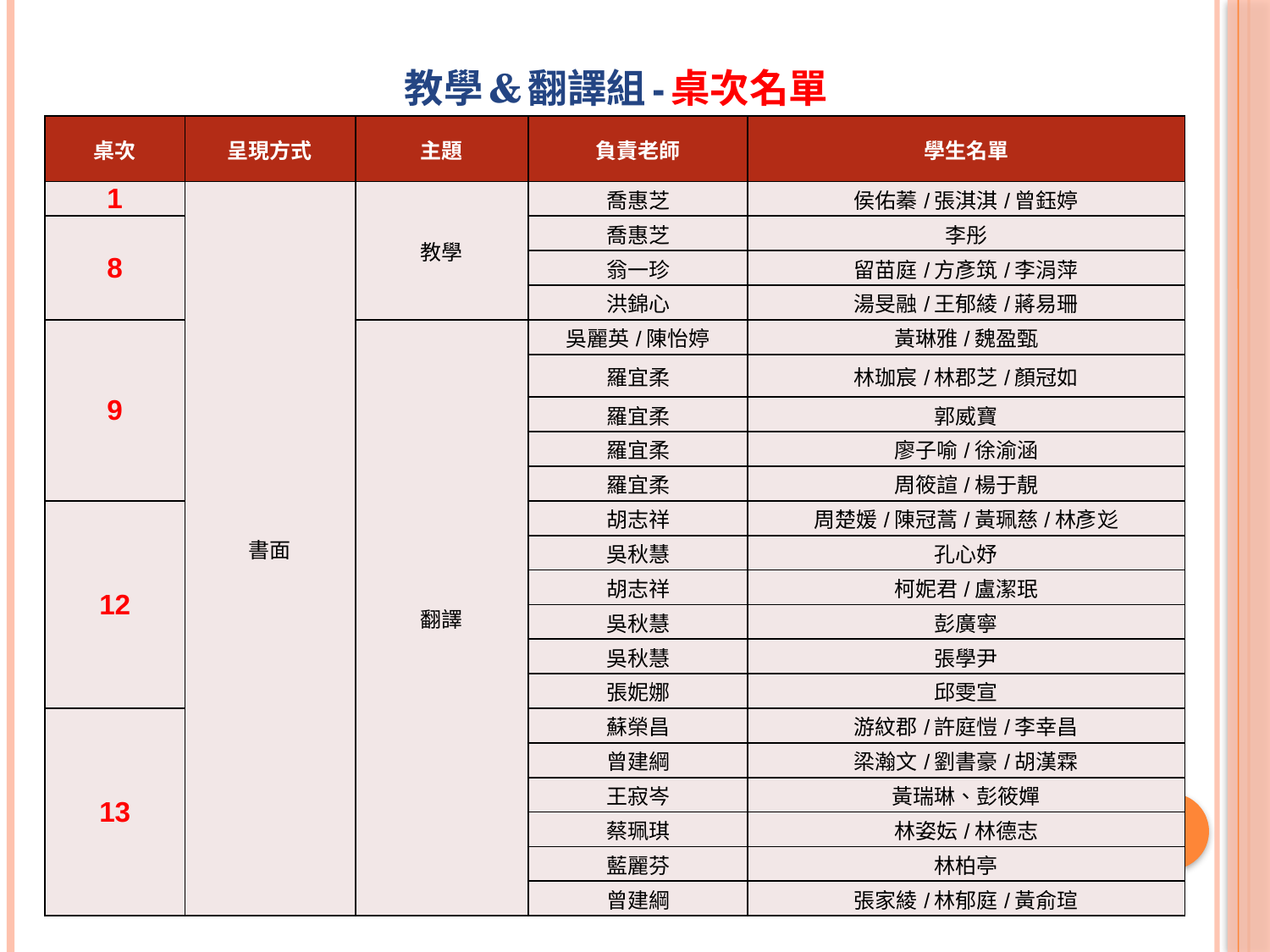

# 教學&翻譯組-桌次名單
| 桌次 | 呈現方式 | 主題 | 負責老師 | 學生名單 |
| --- | --- | --- | --- | --- |
| 1 | 書面 | 教學 | 喬惠芝 | 侯佑蓁/張淇淇/曾鈺婷 |
| 8 |  |  | 喬惠芝 | 李彤 |
|  |  |  | 翁一珍 | 留苗庭/方彥筑/李涓萍 |
|  |  |  | 洪錦心 | 湯旻融/王郁綾/蔣易珊 |
| 9 |  | 翻譯 | 吳麗英/陳怡婷 | 黃琳雅/魏盈甄 |
|  |  |  | 羅宜柔 | 林珈宸/林郡芝/顏冠如 |
|  |  |  | 羅宜柔 | 郭威寶 |
|  |  |  | 羅宜柔 | 廖子喻/徐渝涵 |
|  |  |  | 羅宜柔 | 周筱諠/楊于靚 |
| 12 |  |  | 胡志祥 | 周楚媛/陳冠蒿/黃珮慈/林彥彣 |
|  |  |  | 吳秋慧 | 孔心妤 |
|  |  |  | 胡志祥 | 柯妮君/盧潔珉 |
|  |  |  | 吳秋慧 | 彭廣寧 |
|  |  |  | 吳秋慧 | 張學尹 |
|  |  |  | 張妮娜 | 邱雯宣 |
| 13 |  |  | 蘇榮昌 | 游紋郡/許庭愷/李幸昌 |
|  |  |  | 曾建綱 | 梁瀚文/劉書豪/胡漢霖 |
|  |  |  | 王寂岑 | 黃瑞琳、彭筱嬋 |
|  |  |  | 蔡珮琪 | 林姿妘/林德志 |
|  |  |  | 藍麗芬 | 林柏亭 |
|  |  |  | 曾建綱 | 張家綾/林郁庭/黃俞瑄 |